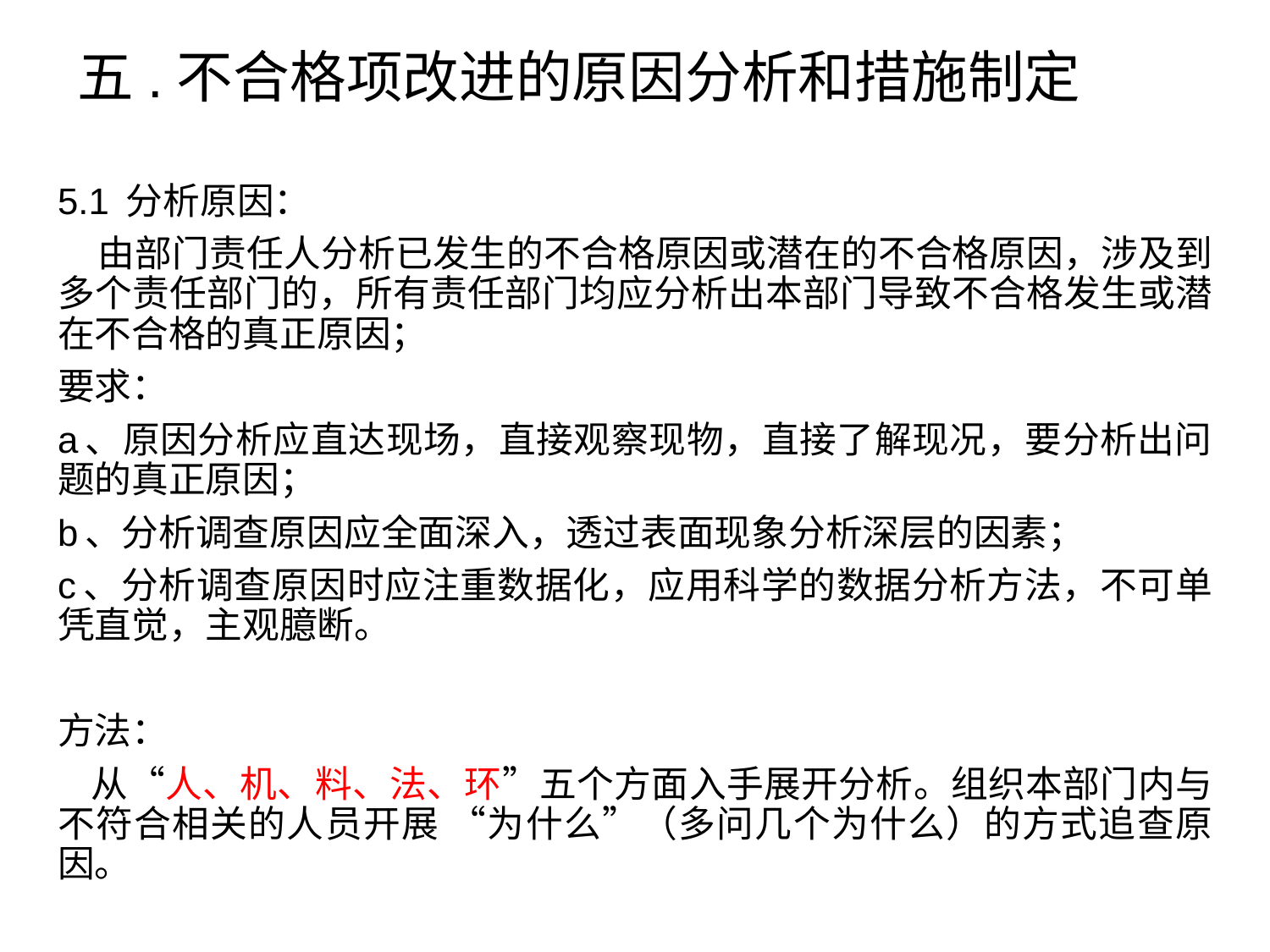

# 五.不合格项改进的原因分析和措施制定
5.1 分析原因：
    由部门责任人分析已发生的不合格原因或潜在的不合格原因，涉及到多个责任部门的，所有责任部门均应分析出本部门导致不合格发生或潜在不合格的真正原因；
要求：
a、原因分析应直达现场，直接观察现物，直接了解现况，要分析出问题的真正原因；
b、分析调查原因应全面深入，透过表面现象分析深层的因素；
c、分析调查原因时应注重数据化，应用科学的数据分析方法，不可单凭直觉，主观臆断。

方法：
   从“人、机、料、法、环”五个方面入手展开分析。组织本部门内与不符合相关的人员开展 “为什么”（多问几个为什么）的方式追查原因。